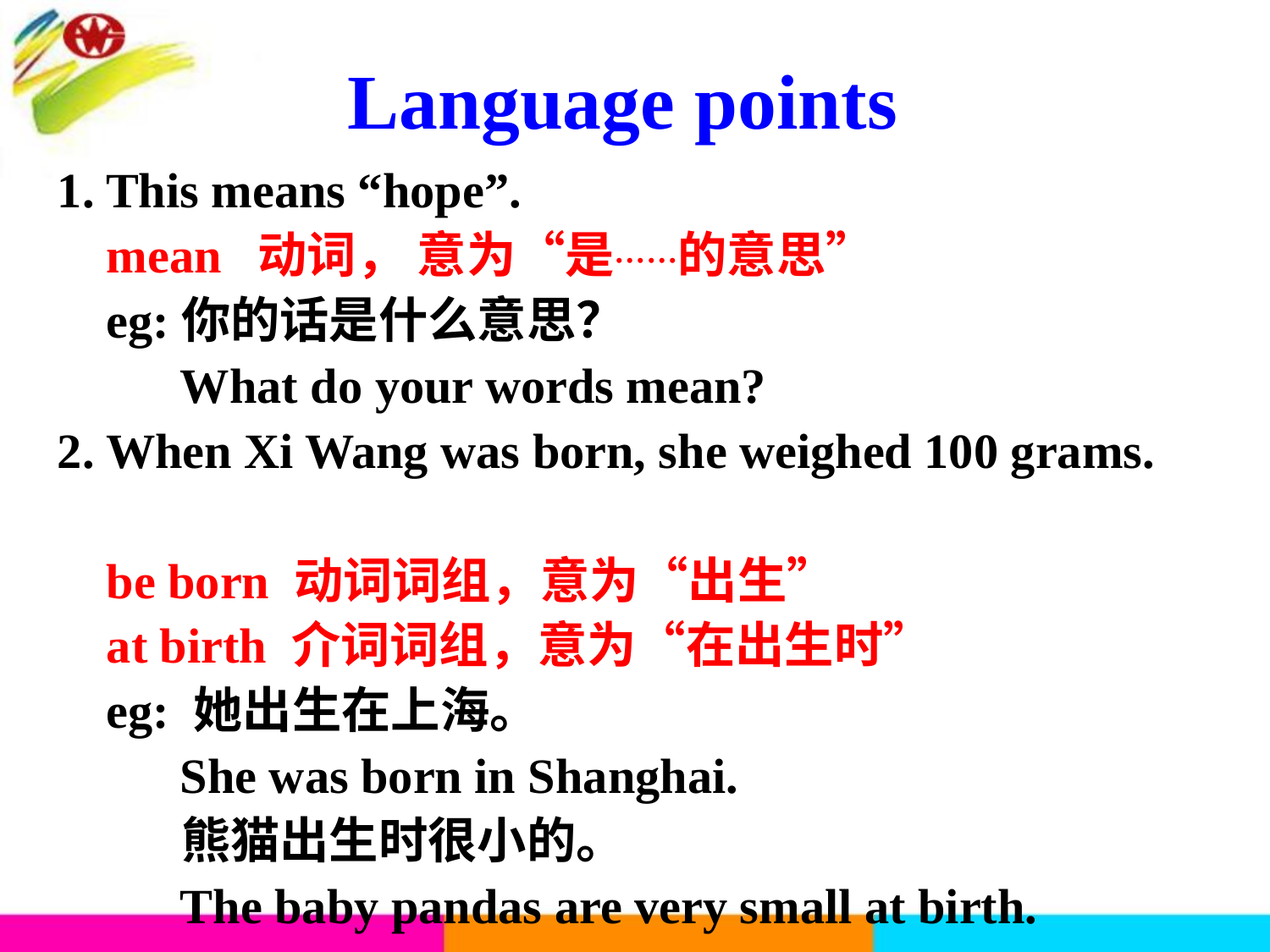

Language points
1. This means “hope”.
    mean  动词， 意为“是……的意思”
    eg:你的话是什么意思？
          What do your words mean?
2. When Xi Wang was born, she weighed 100 grams.
    be born 动词词组，意为“出生”
    at birth 介词词组，意为“在出生时”
    eg: 她出生在上海。
          She was born in Shanghai.
          熊猫出生时很小的。
          The baby pandas are very small at birth.
PPT模板：www.1ppt.com/moban/                  PPT素材：www.1ppt.com/sucai/
PPT背景：www.1ppt.com/beijing/                   PPT图表：www.1ppt.com/tubiao/
PPT下载：www.1ppt.com/xiazai/                     PPT教程： www.1ppt.com/powerpoint/
资料下载：www.1ppt.com/ziliao/                   范文下载：www.1ppt.com/fanwen/
试卷下载：www.1ppt.com/shiti/                     教案下载：www.1ppt.com/jiaoan/
PPT论坛：www.1ppt.cn                                     PPT课件：www.1ppt.com/kejian/
语文课件：www.1ppt.com/kejian/yuwen/    数学课件：www.1ppt.com/kejian/shuxue/
英语课件：www.1ppt.com/kejian/yingyu/    美术课件：www.1ppt.com/kejian/meishu/
科学课件：www.1ppt.com/kejian/kexue/     物理课件：www.1ppt.com/kejian/wuli/
化学课件：www.1ppt.com/kejian/huaxue/  生物课件：www.1ppt.com/kejian/shengwu/
地理课件：www.1ppt.com/kejian/dili/          历史课件：www.1ppt.com/kejian/lishi/